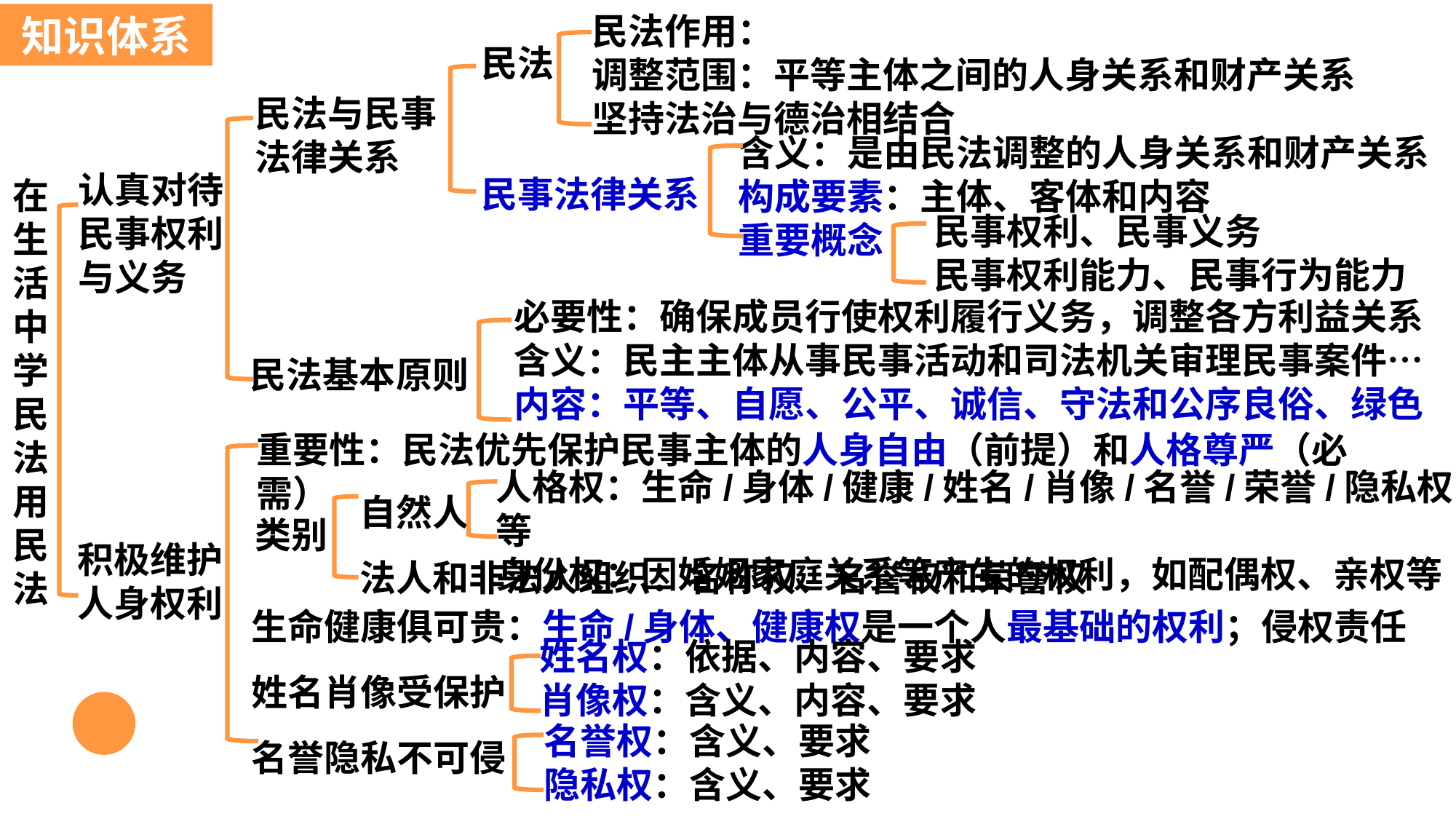

民法作用：
调整范围：平等主体之间的人身关系和财产关系
坚持法治与德治相结合

民法

民事法律关系

民法与民事法律关系

含义：是由民法调整的人身关系和财产关系
构成要素：主体、客体和内容
重要概念

认真对待民事权利与义务
在生活中学民法用民法
民事权利、民事义务
民事权利能力、民事行为能力

必要性：确保成员行使权利履行义务，调整各方利益关系
含义：民主主体从事民事活动和司法机关审理民事案件…
内容：平等、自愿、公平、诚信、守法和公序良俗、绿色

民法基本原则
重要性：民法优先保护民事主体的人身自由（前提）和人格尊严（必需）

人格权：生命/身体/健康/姓名/肖像/名誉/荣誉/隐私权等
身份权：因婚姻家庭关系等产生的权利，如配偶权、亲权等
自然人
法人和非法人组织：名称权、名誉权和荣誉权

类别
积极维护人身权利
生命健康俱可贵：生命/身体、健康权是一个人最基础的权利；侵权责任
姓名肖像受保护
名誉隐私不可侵
姓名权：依据、内容、要求
肖像权：含义、内容、要求

名誉权：含义、要求
隐私权：含义、要求

知识体系